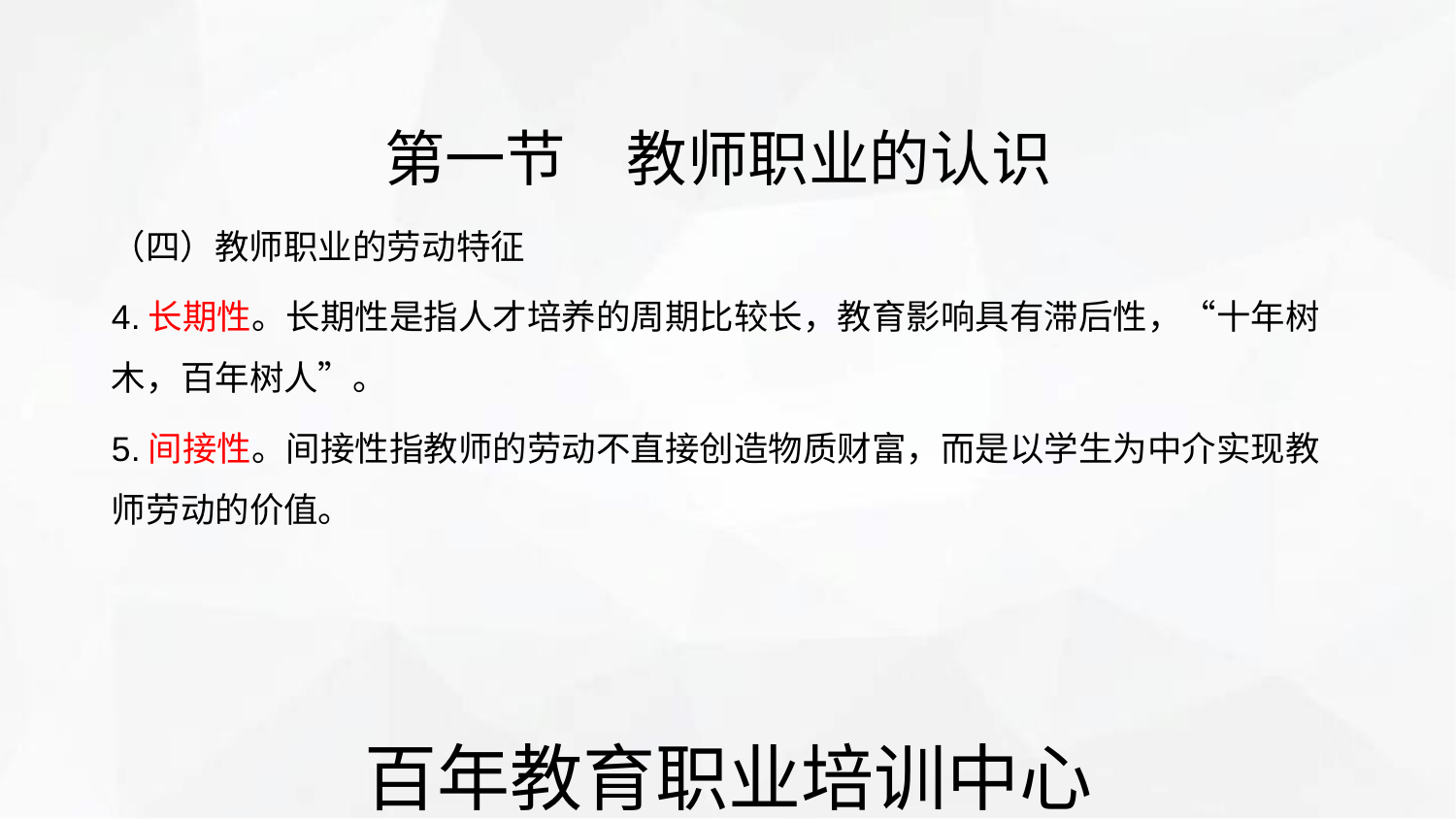

第一节　教师职业的认识
（四）教师职业的劳动特征
4.长期性。长期性是指人才培养的周期比较长，教育影响具有滞后性，“十年树
木，百年树人”。
5.间接性。间接性指教师的劳动不直接创造物质财富，而是以学生为中介实现教
师劳动的价值。
百年教育职业培训中心